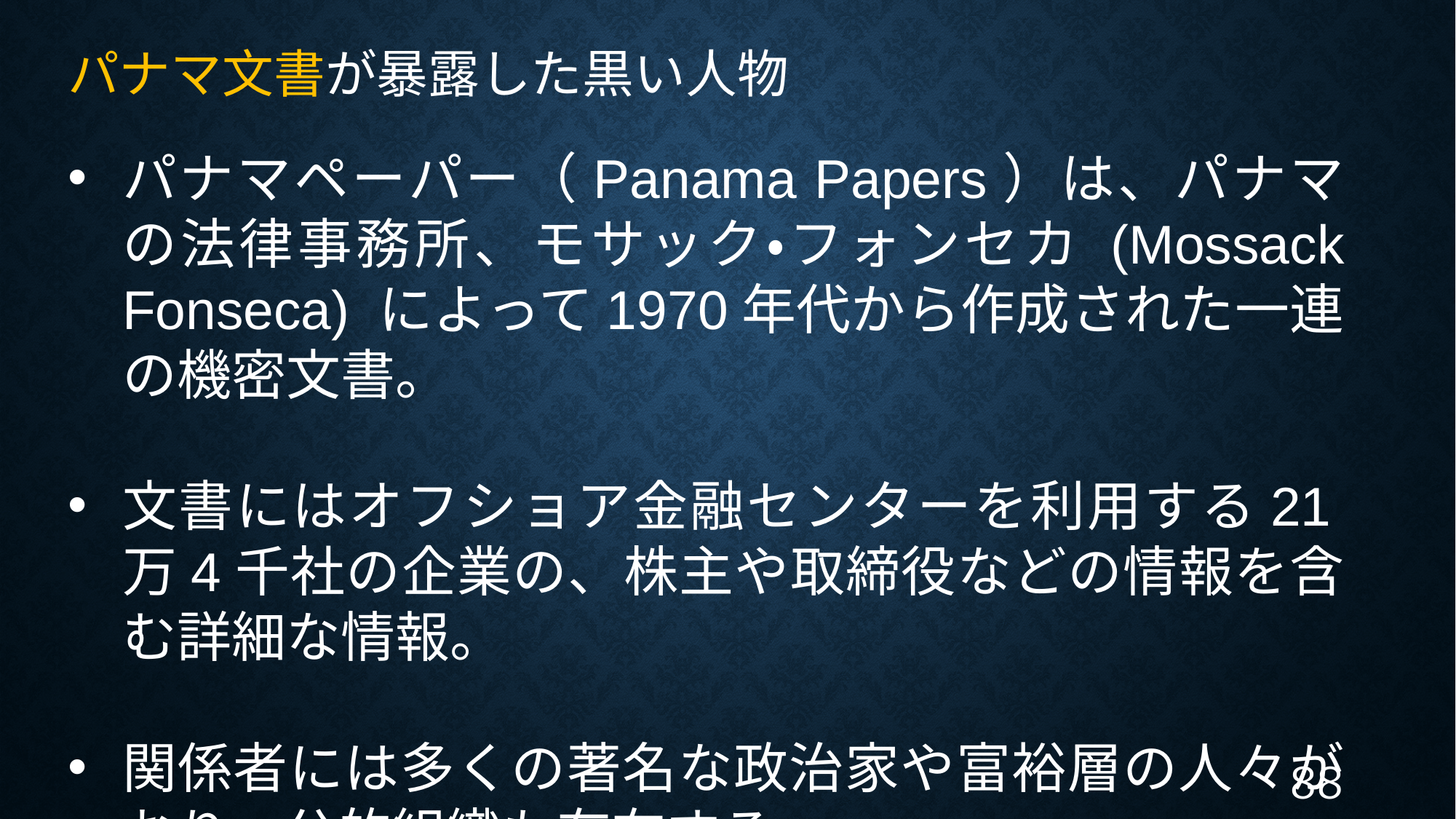

パナマ文書が暴露した黒い人物
パナマペーパー（Panama Papers）は、パナマの法律事務所、モサック・フォンセカ (Mossack Fonseca) によって1970年代から作成された一連の機密文書。

文書にはオフショア金融センターを利用する21万4千社の企業の、株主や取締役などの情報を含む詳細な情報。

関係者には多くの著名な政治家や富裕層の人々がおり、公的組織も存在する。
88